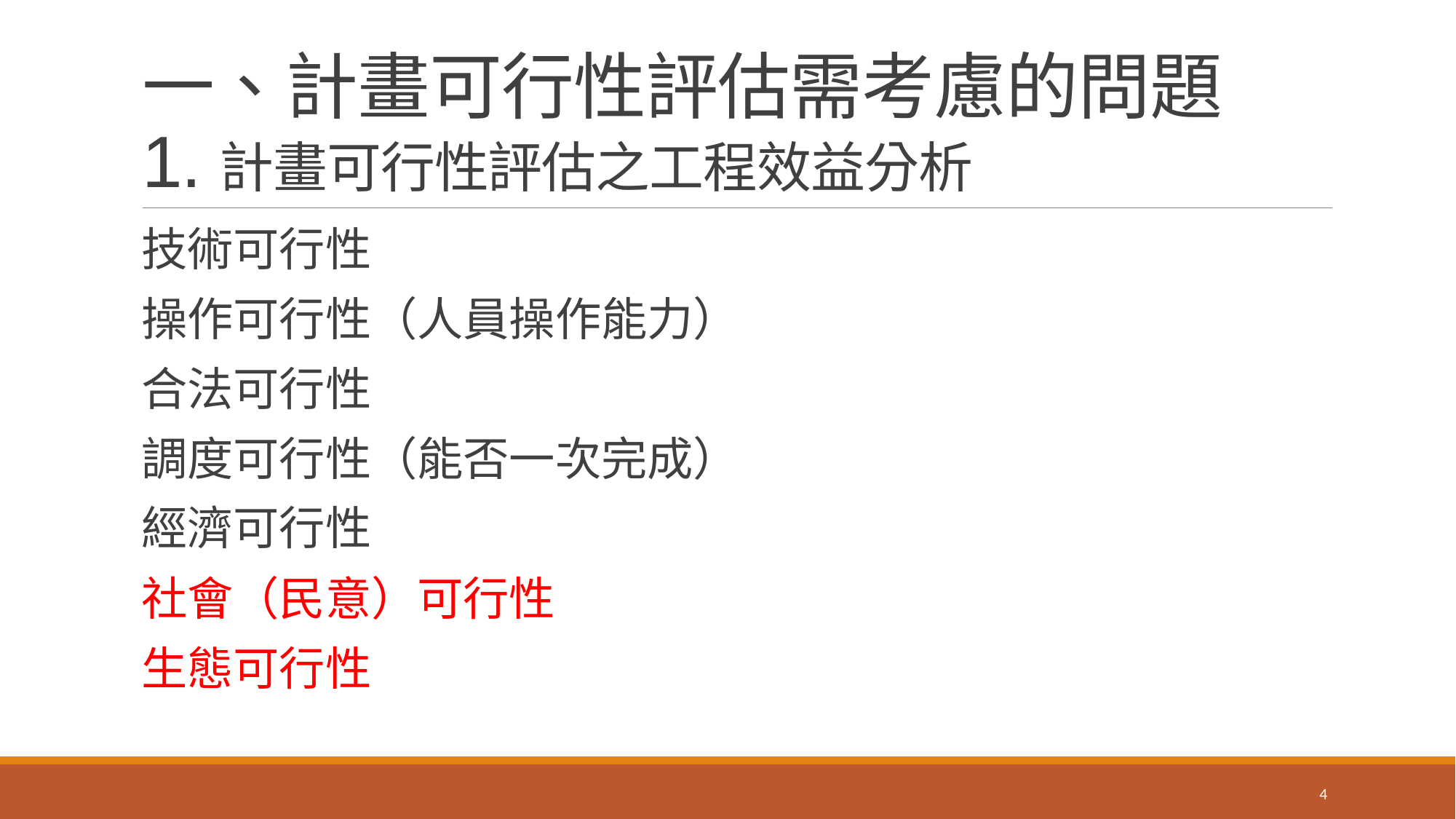

# 一、計畫可行性評估需考慮的問題 1.計畫可行性評估之工程效益分析
技術可行性
操作可行性（人員操作能力）
合法可行性
調度可行性（能否一次完成）
經濟可行性
社會（民意）可行性
生態可行性

4